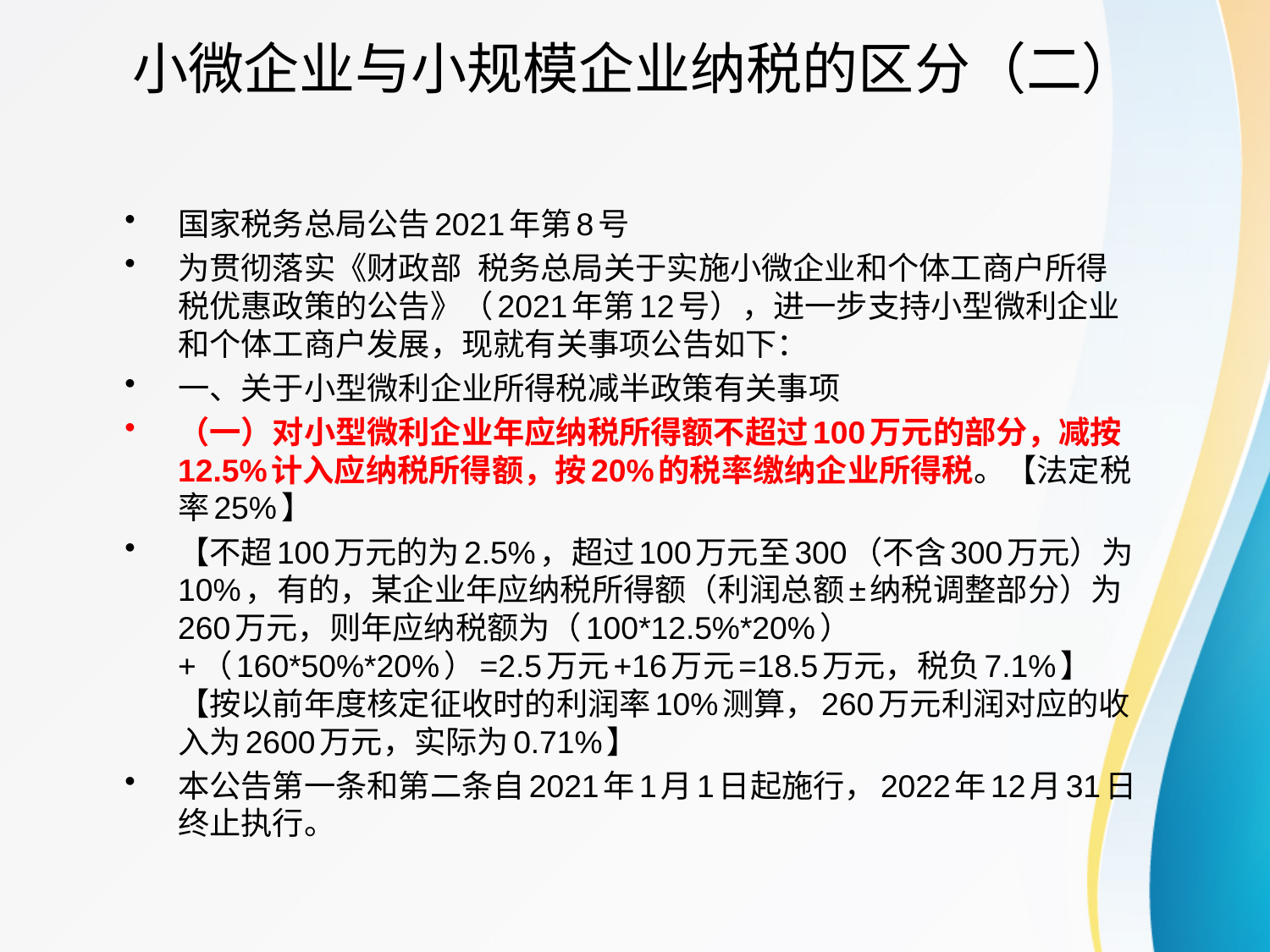

# 小微企业与小规模企业纳税的区分（二）
国家税务总局公告2021年第8号
为贯彻落实《财政部 税务总局关于实施小微企业和个体工商户所得税优惠政策的公告》（2021年第12号），进一步支持小型微利企业和个体工商户发展，现就有关事项公告如下：
一、关于小型微利企业所得税减半政策有关事项
（一）对小型微利企业年应纳税所得额不超过100万元的部分，减按12.5%计入应纳税所得额，按20%的税率缴纳企业所得税。【法定税率25%】
【不超100万元的为2.5%，超过100万元至300（不含300万元）为10%，有的，某企业年应纳税所得额（利润总额±纳税调整部分）为260万元，则年应纳税额为（100*12.5%*20%）+（160*50%*20%）=2.5万元+16万元=18.5万元，税负7.1%】【按以前年度核定征收时的利润率10%测算，260万元利润对应的收入为2600万元，实际为0.71%】
本公告第一条和第二条自2021年1月1日起施行，2022年12月31日终止执行。